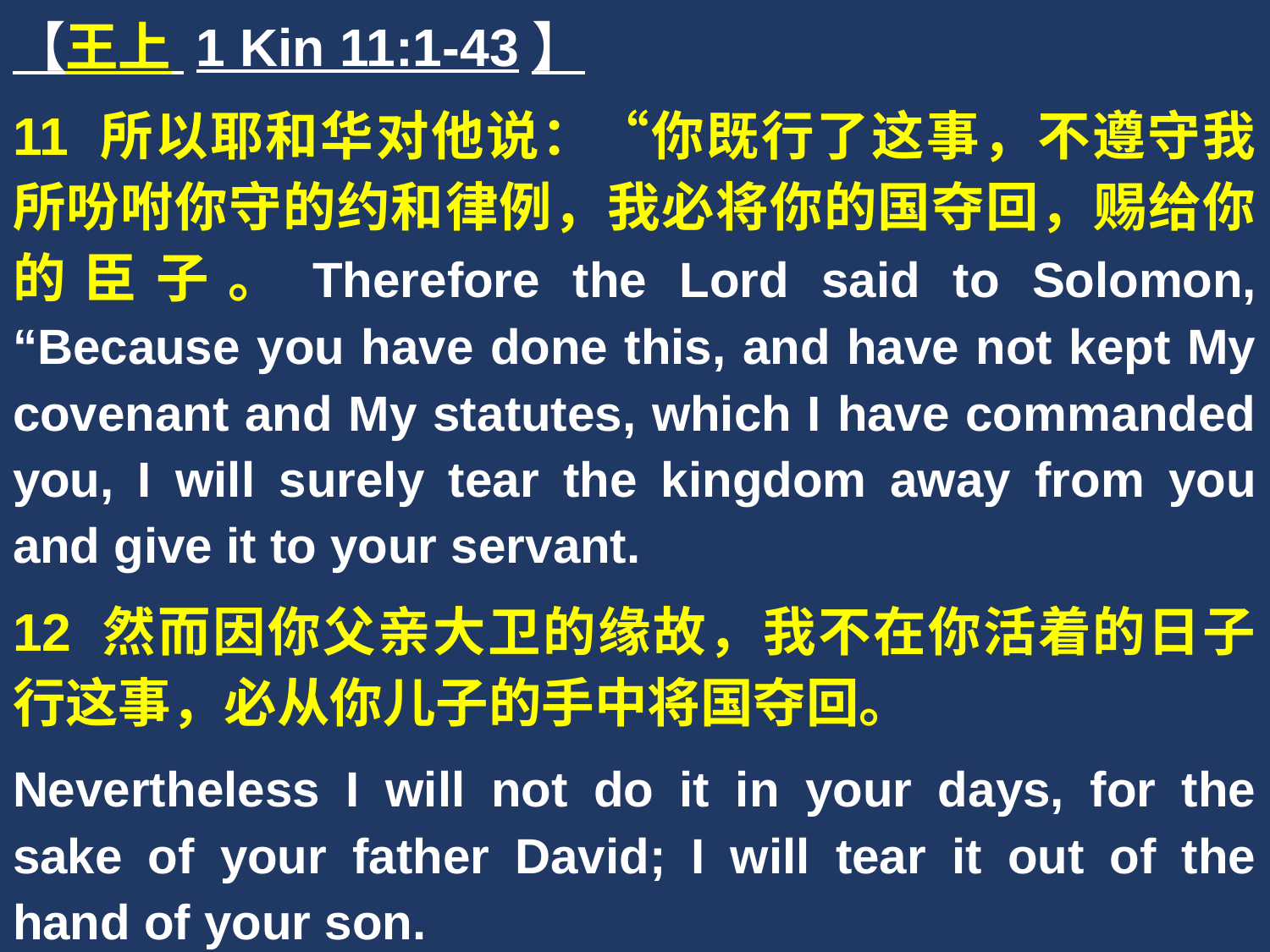

【王上 1 Kin 11:1-43】
11 所以耶和华对他说：“你既行了这事，不遵守我所吩咐你守的约和律例，我必将你的国夺回，赐给你的臣子。Therefore the Lord said to Solomon, “Because you have done this, and have not kept My covenant and My statutes, which I have commanded you, I will surely tear the kingdom away from you and give it to your servant.
12 然而因你父亲大卫的缘故，我不在你活着的日子行这事，必从你儿子的手中将国夺回。
Nevertheless I will not do it in your days, for the sake of your father David; I will tear it out of the hand of your son.